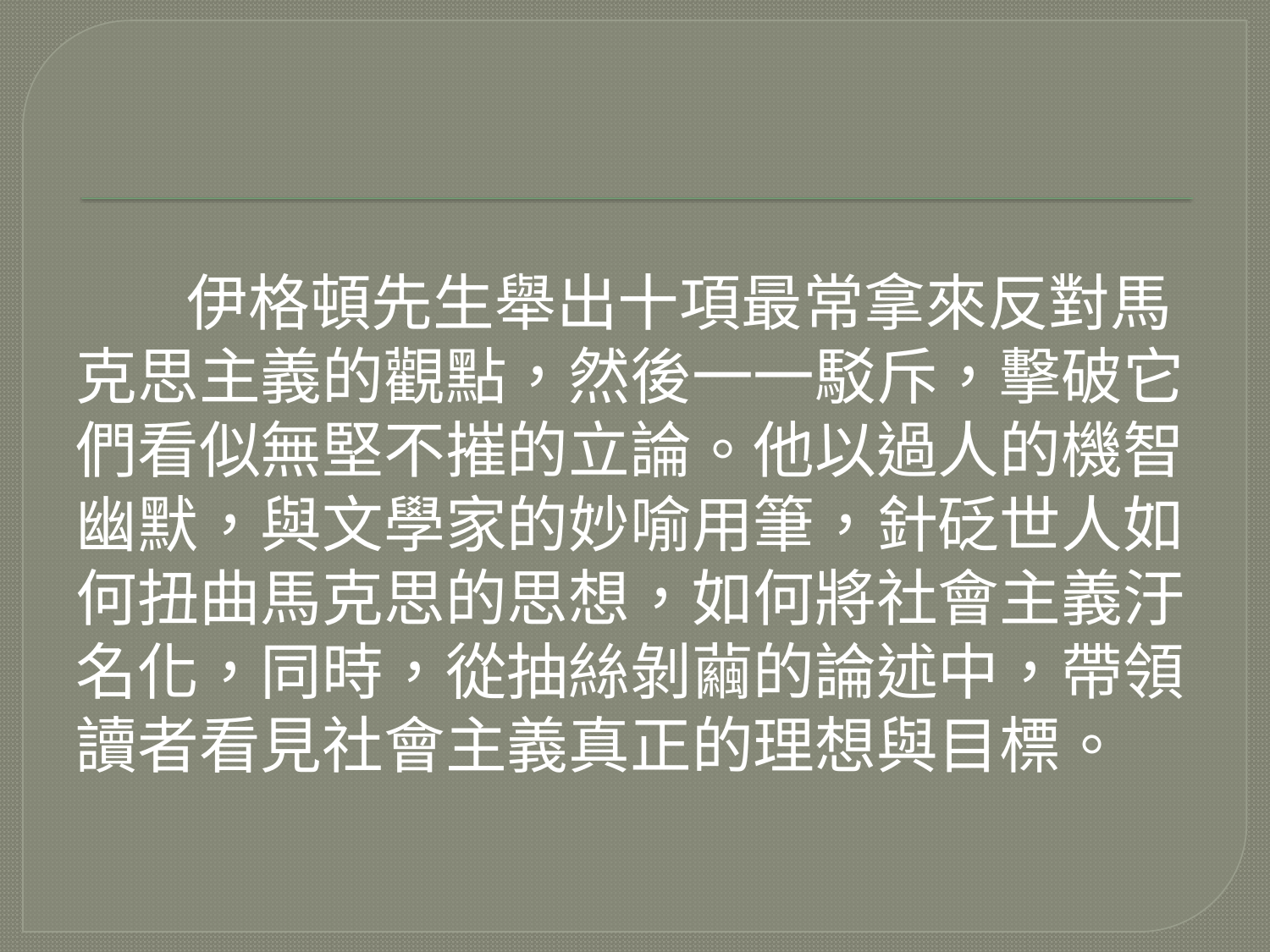

#

        伊格頓先生舉出十項最常拿來反對馬克思主義的觀點，然後一一駁斥，擊破它們看似無堅不摧的立論。他以過人的機智幽默，與文學家的妙喻用筆，針砭世人如何扭曲馬克思的思想，如何將社會主義汙名化，同時，從抽絲剝繭的論述中，帶領讀者看見社會主義真正的理想與目標。